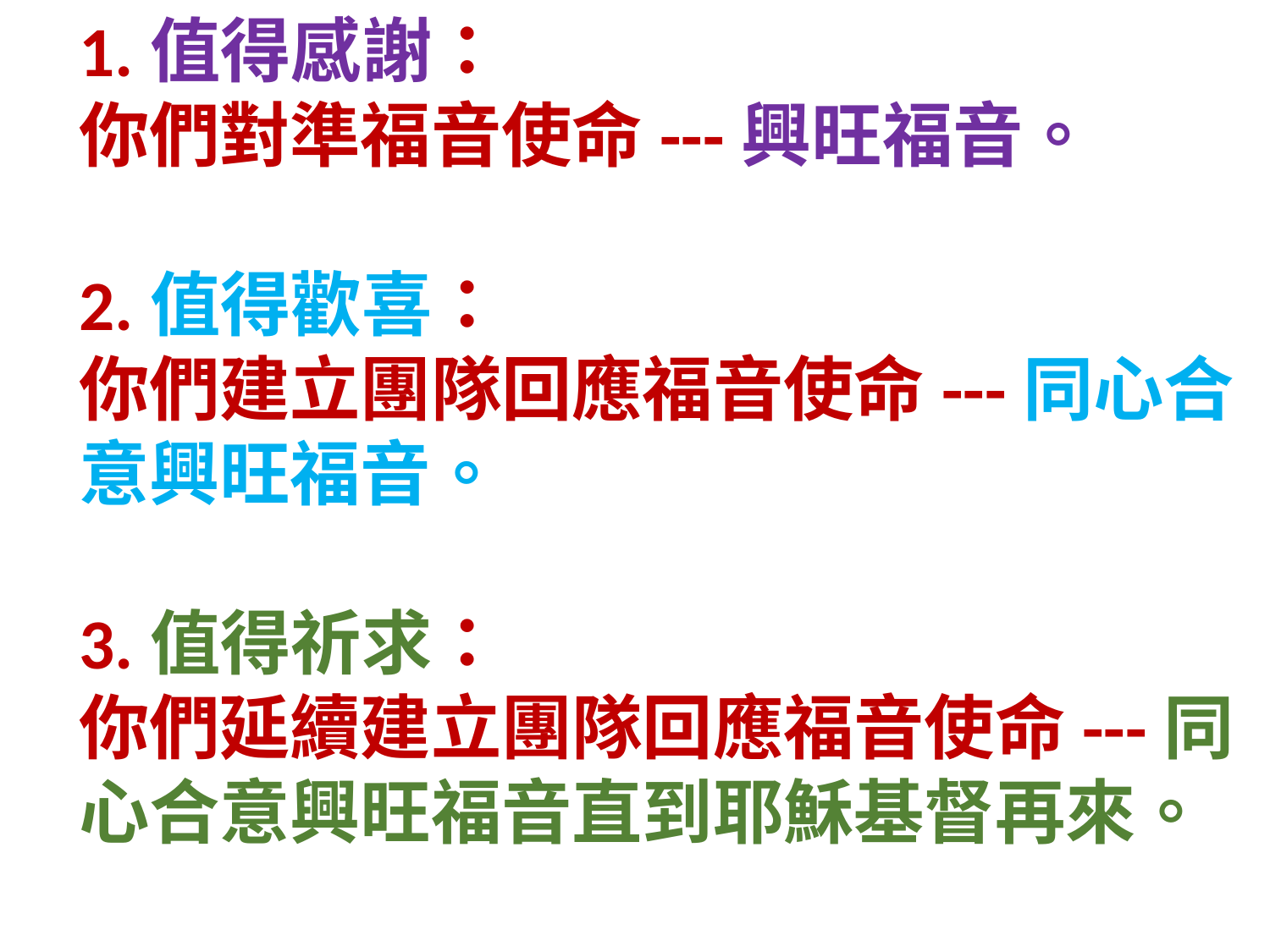

1.值得感謝：
你們對準福音使命---興旺福音。

2.值得歡喜：
你們建立團隊回應福音使命---同心合意興旺福音。

3.值得祈求：
你們延續建立團隊回應福音使命---同心合意興旺福音直到耶穌基督再來。